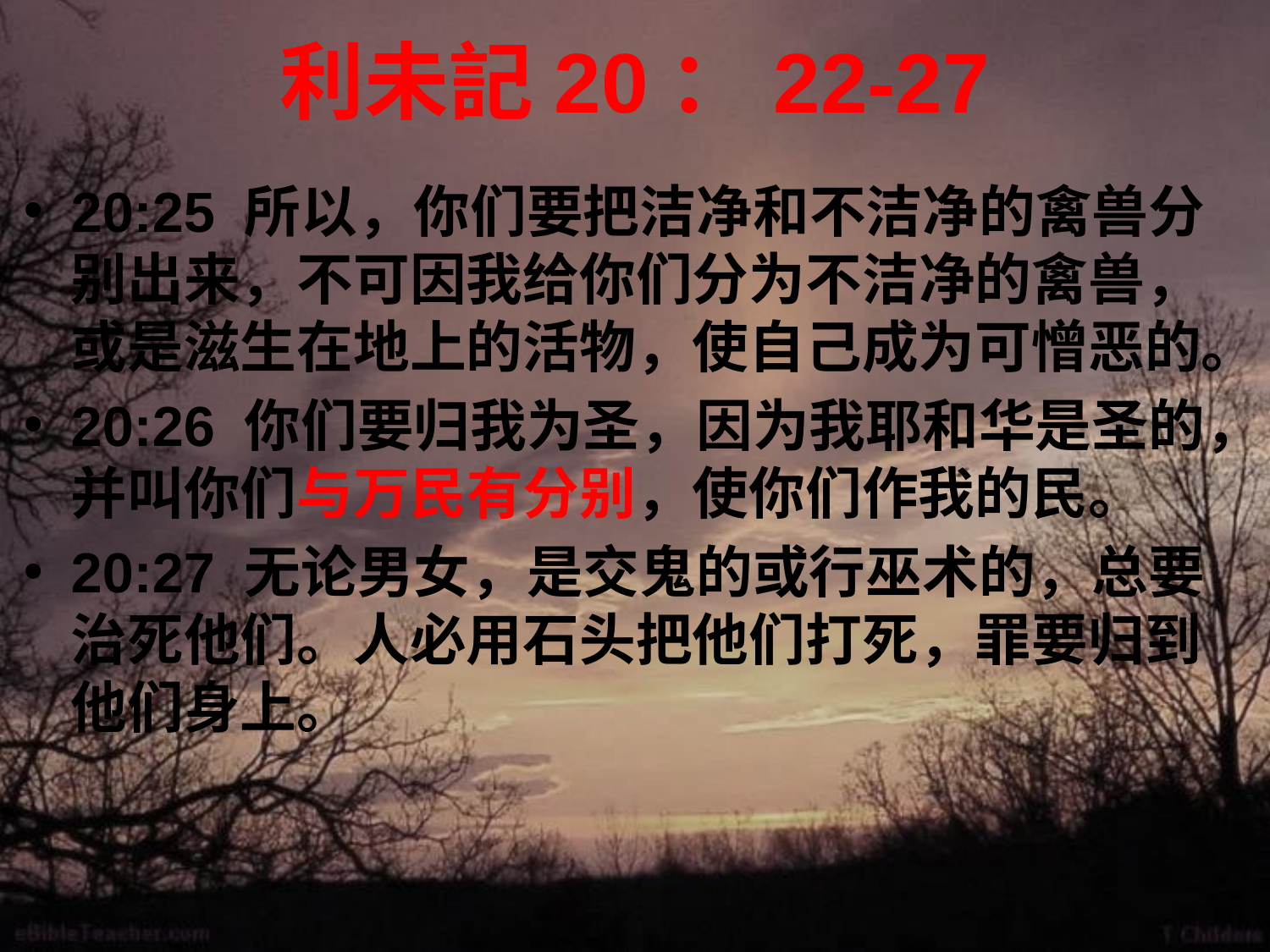

# 利未記20：22-27
20:25 所以，你们要把洁净和不洁净的禽兽分别出来，不可因我给你们分为不洁净的禽兽，或是滋生在地上的活物，使自己成为可憎恶的。
20:26 你们要归我为圣，因为我耶和华是圣的，并叫你们与万民有分别，使你们作我的民。
20:27 无论男女，是交鬼的或行巫术的，总要治死他们。人必用石头把他们打死，罪要归到他们身上。